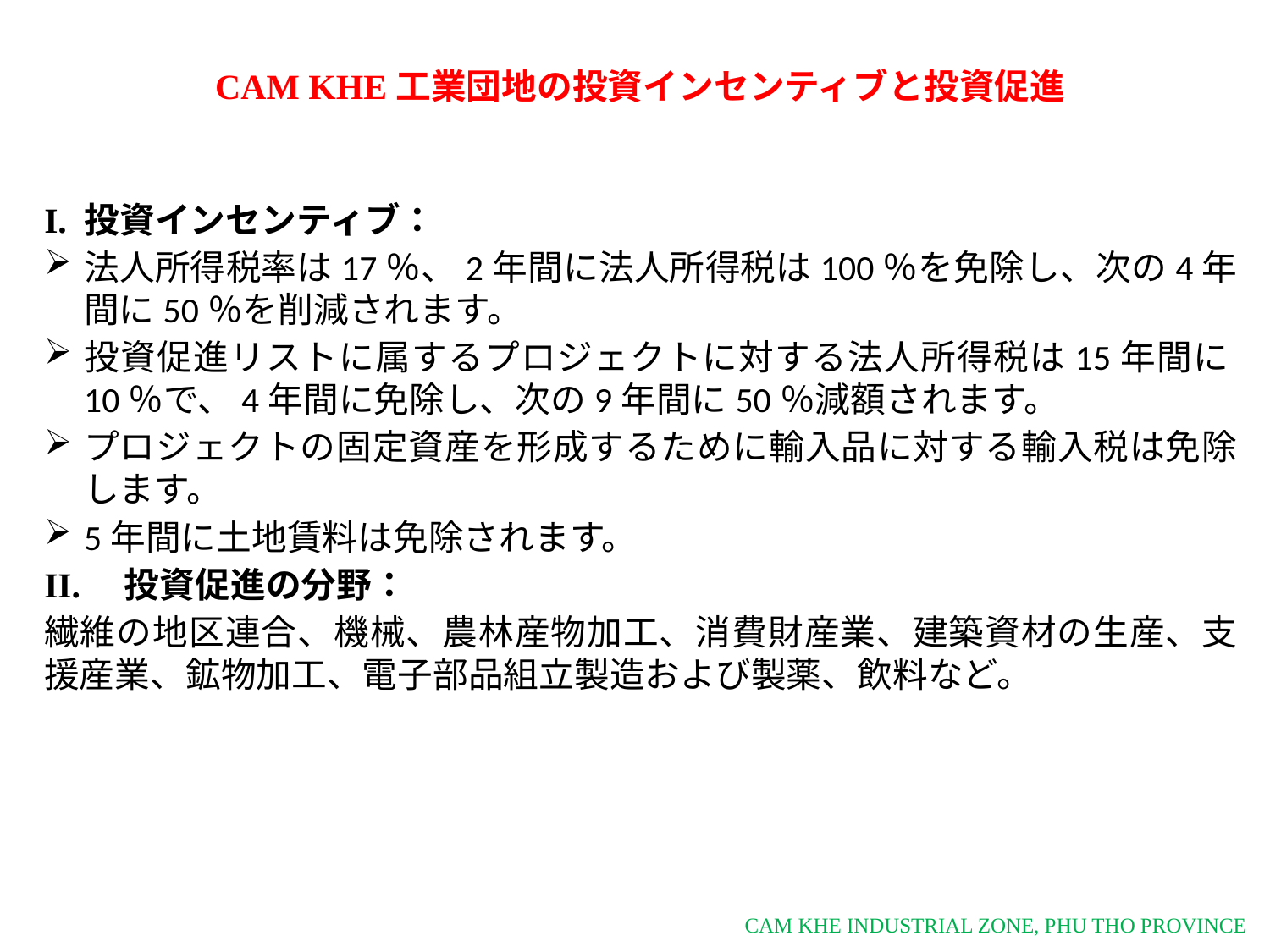

# CAM KHE工業団地の投資インセンティブと投資促進
I. 投資インセンティブ：
法人所得税率は17％、2年間に法人所得税は100％を免除し、次の4年間に50％を削減されます。
投資促進リストに属するプロジェクトに対する法人所得税は15年間に10％で、4年間に免除し、次の9年間に50％減額されます。
プロジェクトの固定資産を形成するために輸入品に対する輸入税は免除します。
5年間に土地賃料は免除されます。
II.　投資促進の分野：
繊維の地区連合、機械、農林産物加工、消費財産業、建築資材の生産、支援産業、鉱物加工、電子部品組立製造および製薬、飲料など。
CAM KHE INDUSTRIAL ZONE, PHU THO PROVINCE